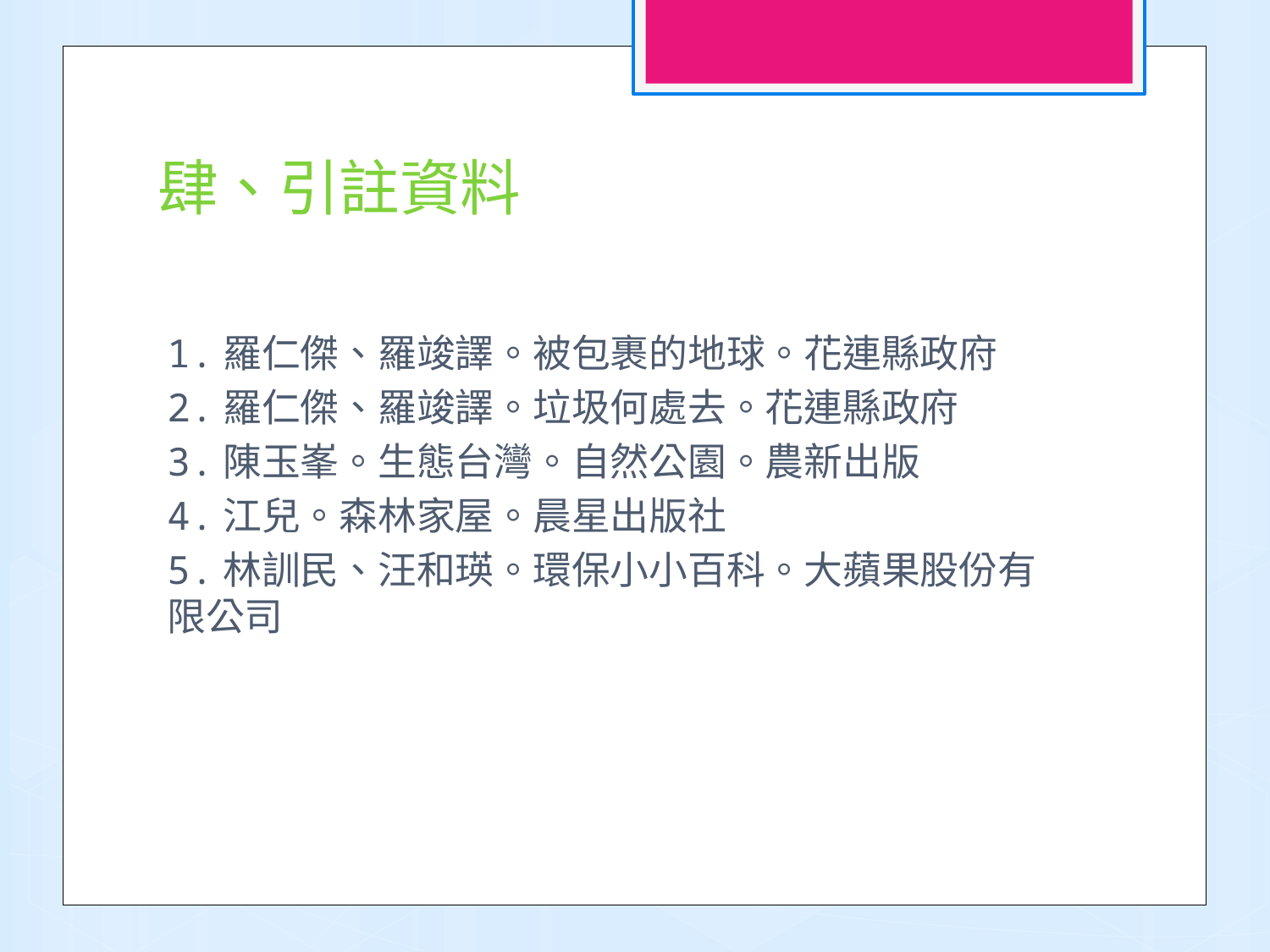

# 肆、引註資料
1.羅仁傑、羅竣譯。被包裹的地球。花連縣政府
2.羅仁傑、羅竣譯。垃圾何處去。花連縣政府
3.陳玉峯。生態台灣。自然公園。農新出版
4.江兒。森林家屋。晨星出版社
5.林訓民、汪和瑛。環保小小百科。大蘋果股份有限公司